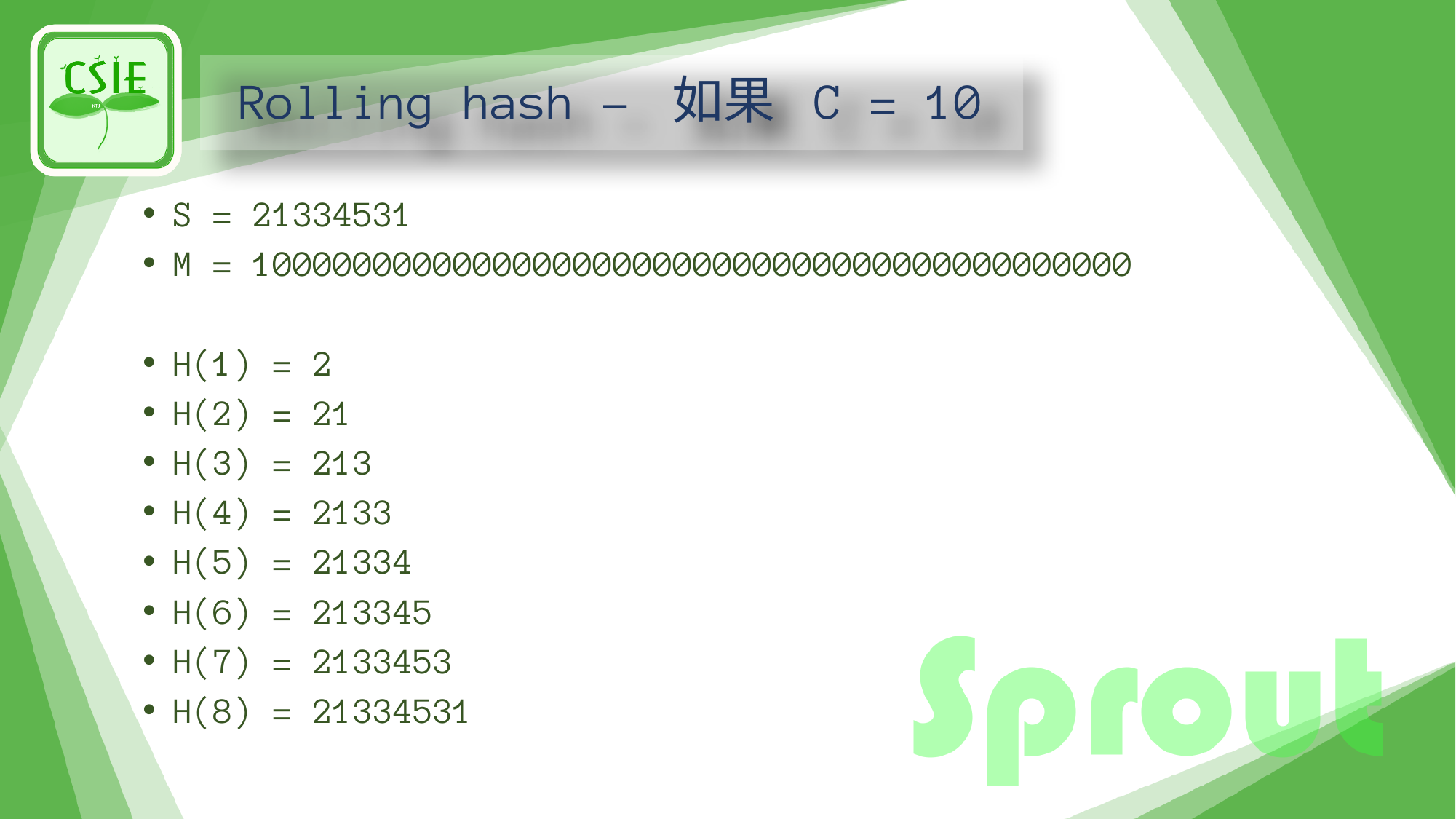

# Rolling hash - 如果 C = 10
S = 21334531
M = 10000000000000000000000000000000000000000000

H(1) = 2
H(2) = 21
H(3) = 213
H(4) = 2133
H(5) = 21334
H(6) = 213345
H(7) = 2133453
H(8) = 21334531